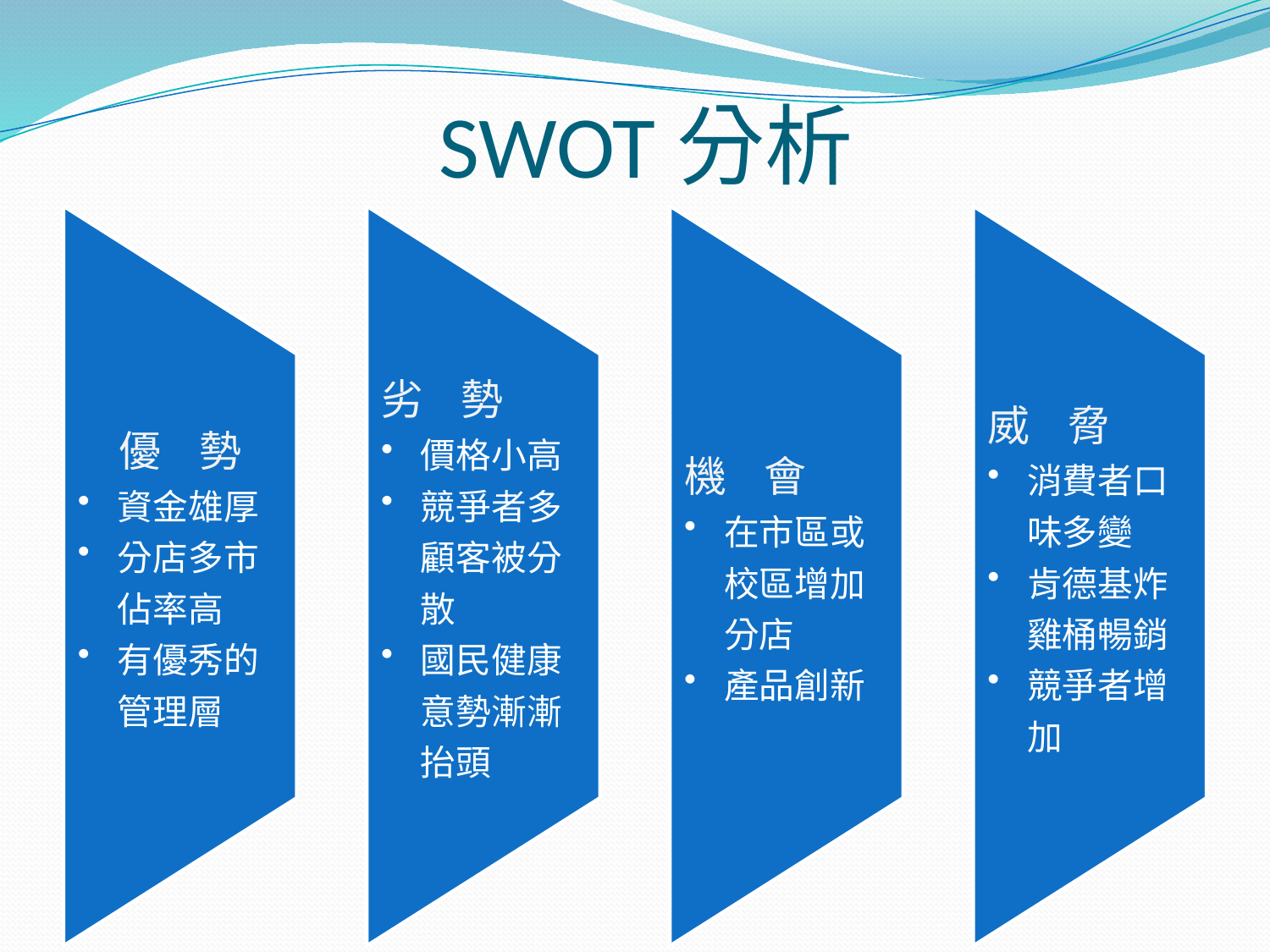

# SWOT分析
優    勢
機    會
在市區或校區增加分店
產品創新
威    脅
消費者口味多變
肯德基炸雞桶暢銷
劣    勢
資金雄厚
分店多市佔率高
有優秀的管理層
價格小高
競爭者多顧客被分散
國民健康意勢漸漸抬頭
競爭者增加